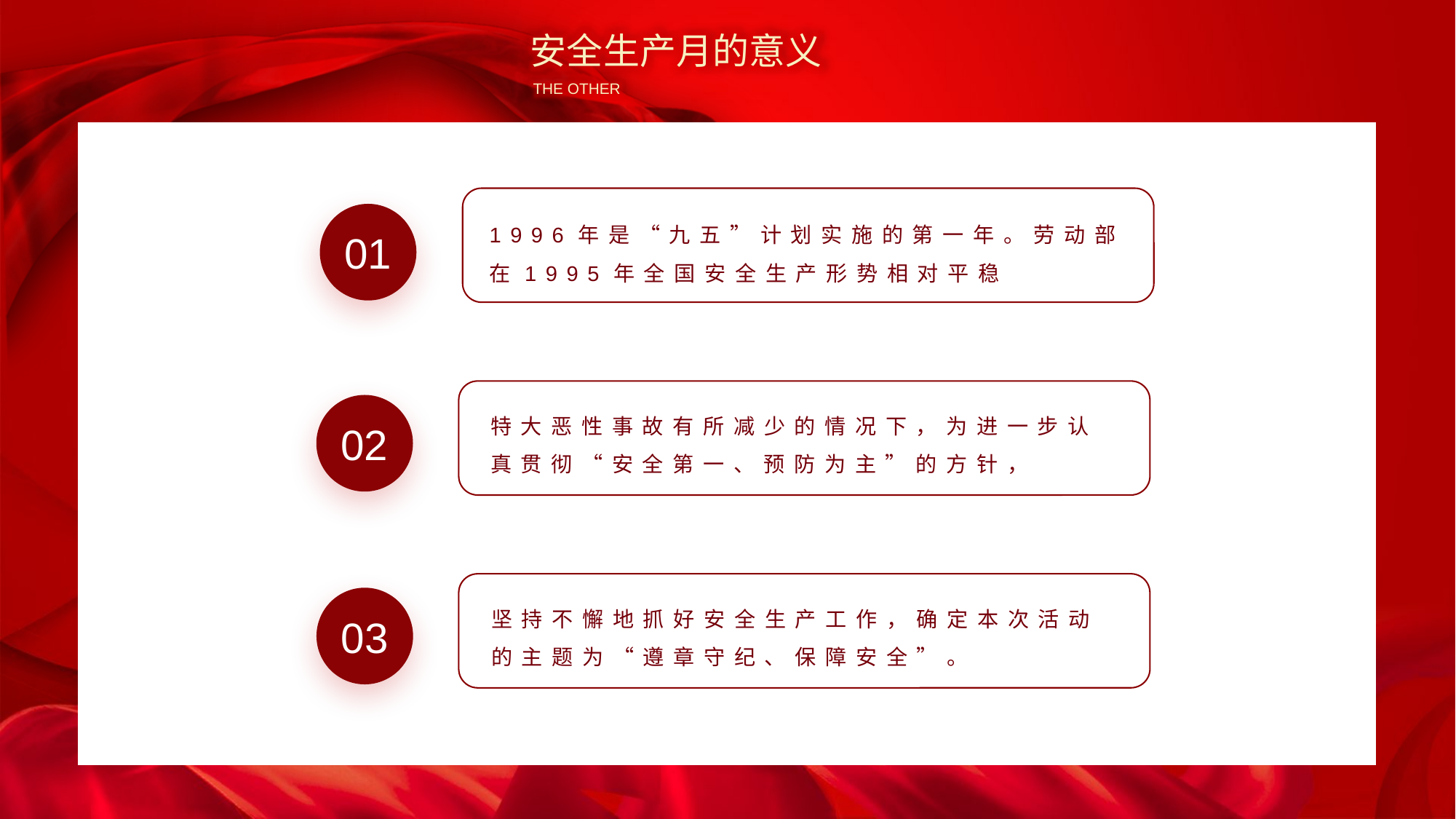

安全生产月的意义
THE OTHER

1996年是“九五”计划实施的第一年。劳动部在1995年全国安全生产形势相对平稳
01

02
特大恶性事故有所减少的情况下，为进一步认真贯彻“安全第一、预防为主”的方针，

03
坚持不懈地抓好安全生产工作，确定本次活动的主题为“遵章守纪、保障安全”。